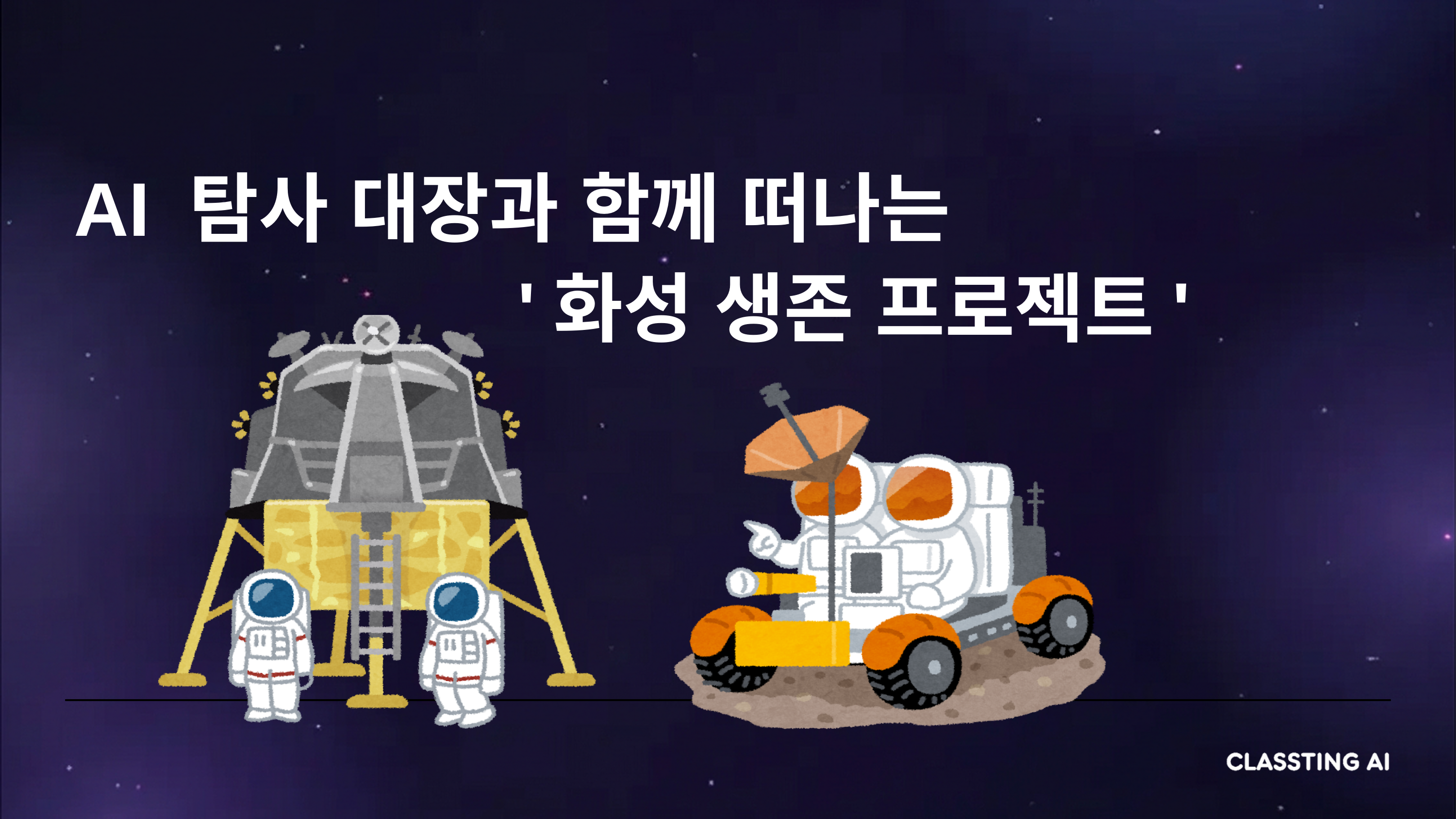

AI 탐사 대장과 함께 떠나는
                      '화성 생존 프로젝트'